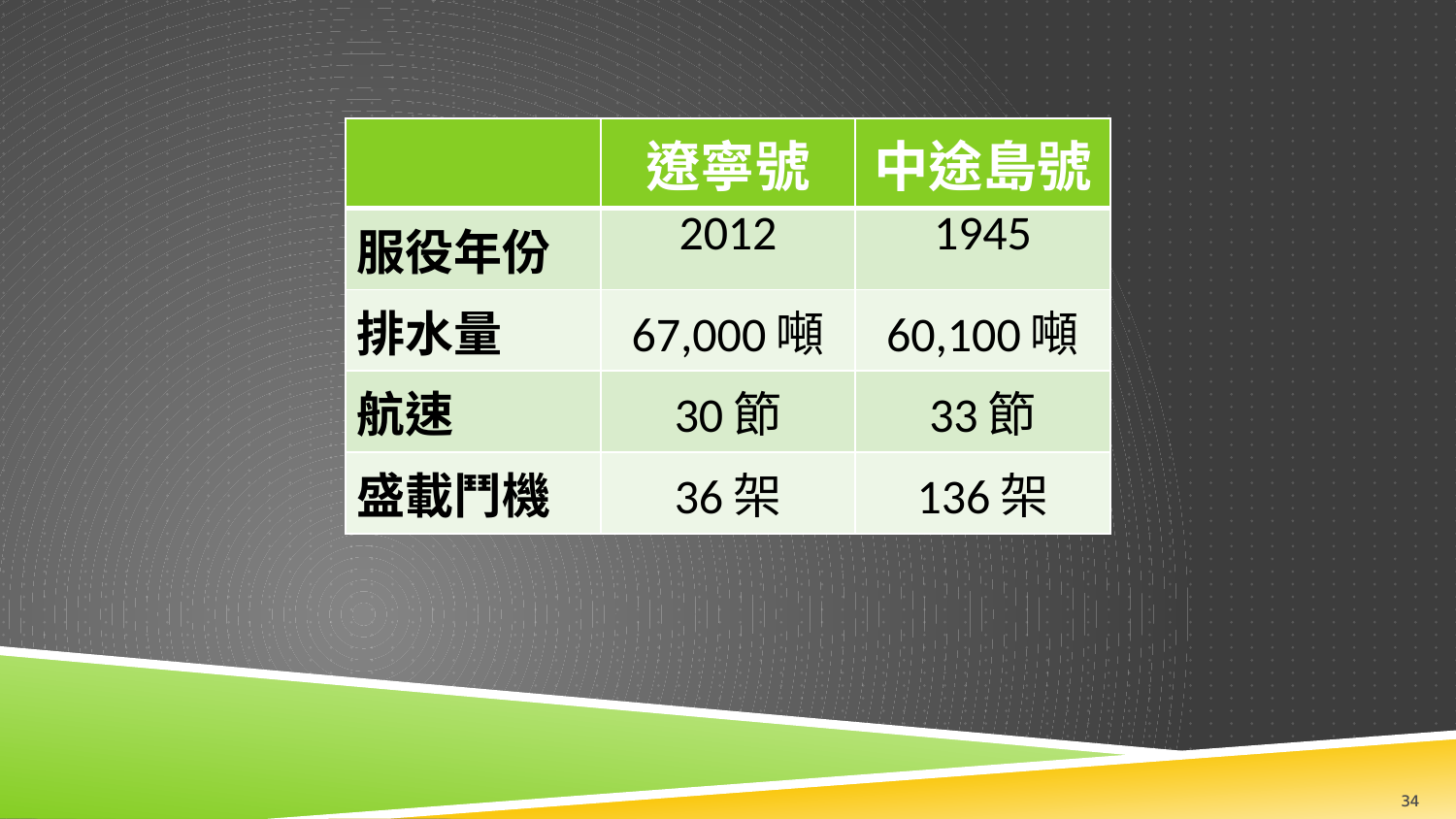

|  | 遼寧號 | 中途島號 |
| --- | --- | --- |
| 服役年份 | 2012 | 1945 |
| 排水量 | 67,000噸 | 60,100噸 |
| 航速 | 30節 | 33節 |
| 盛載鬥機 | 36架 | 136架 |
34